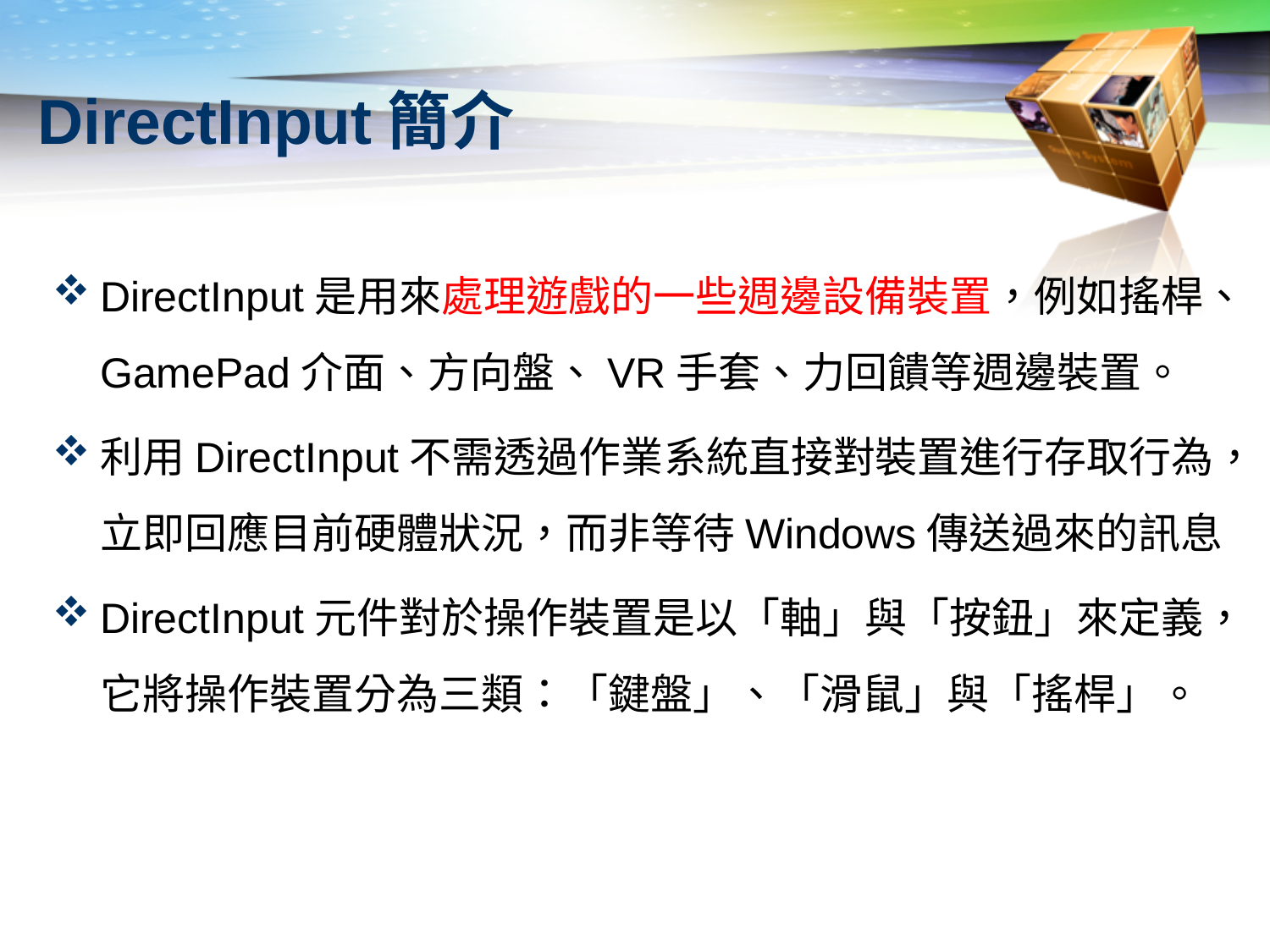

# DirectInput簡介
DirectInput是用來處理遊戲的一些週邊設備裝置，例如搖桿、GamePad介面、方向盤、VR手套、力回饋等週邊裝置。
利用DirectInput不需透過作業系統直接對裝置進行存取行為，立即回應目前硬體狀況，而非等待Windows傳送過來的訊息
DirectInput元件對於操作裝置是以「軸」與「按鈕」來定義，它將操作裝置分為三類：「鍵盤」、「滑鼠」與「搖桿」。